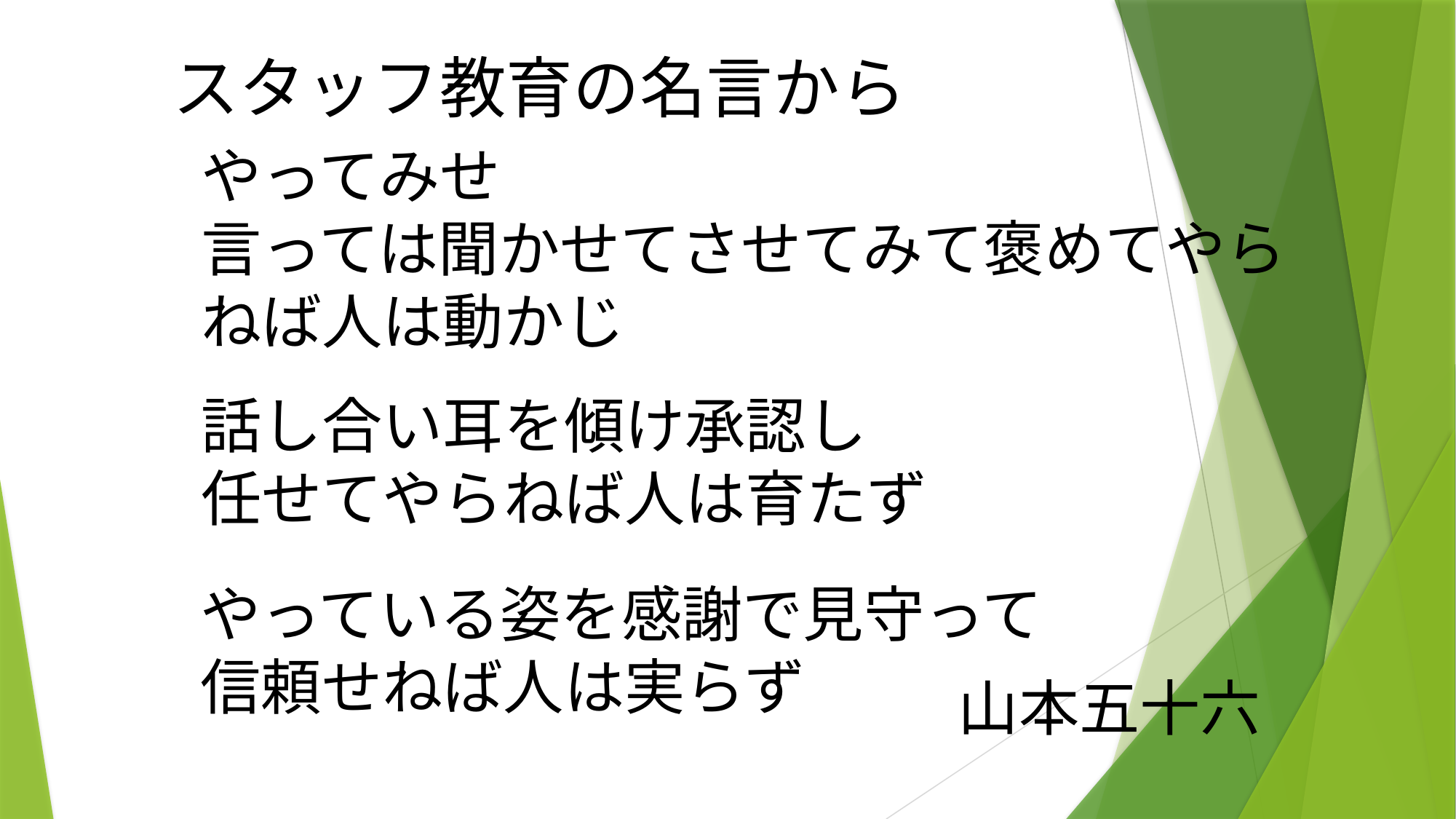

スタッフ教育の名言から
やってみせ
言っては聞かせてさせてみて褒めてやらねば人は動かじ

話し合い耳を傾け承認し
任せてやらねば人は育たず
やっている姿を感謝で見守って
信頼せねば人は実らず
山本五十六